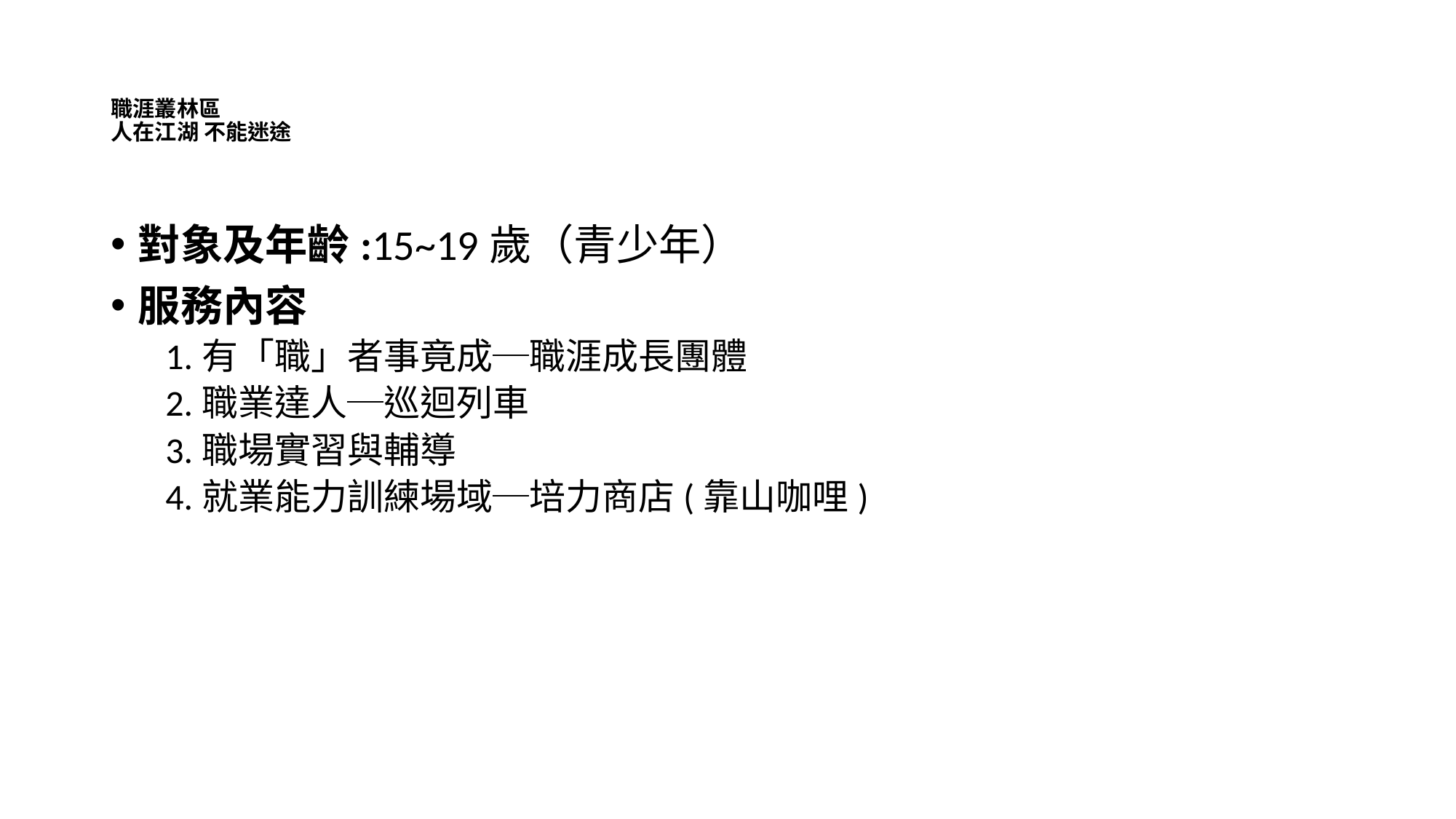

# 職涯叢林區 人在江湖 不能迷途
對象及年齡:15~19歲（青少年）
服務內容
1.有「職」者事竟成─職涯成長團體
2.職業達人─巡迴列車
3.職場實習與輔導
4.就業能力訓練場域─培力商店(靠山咖哩)